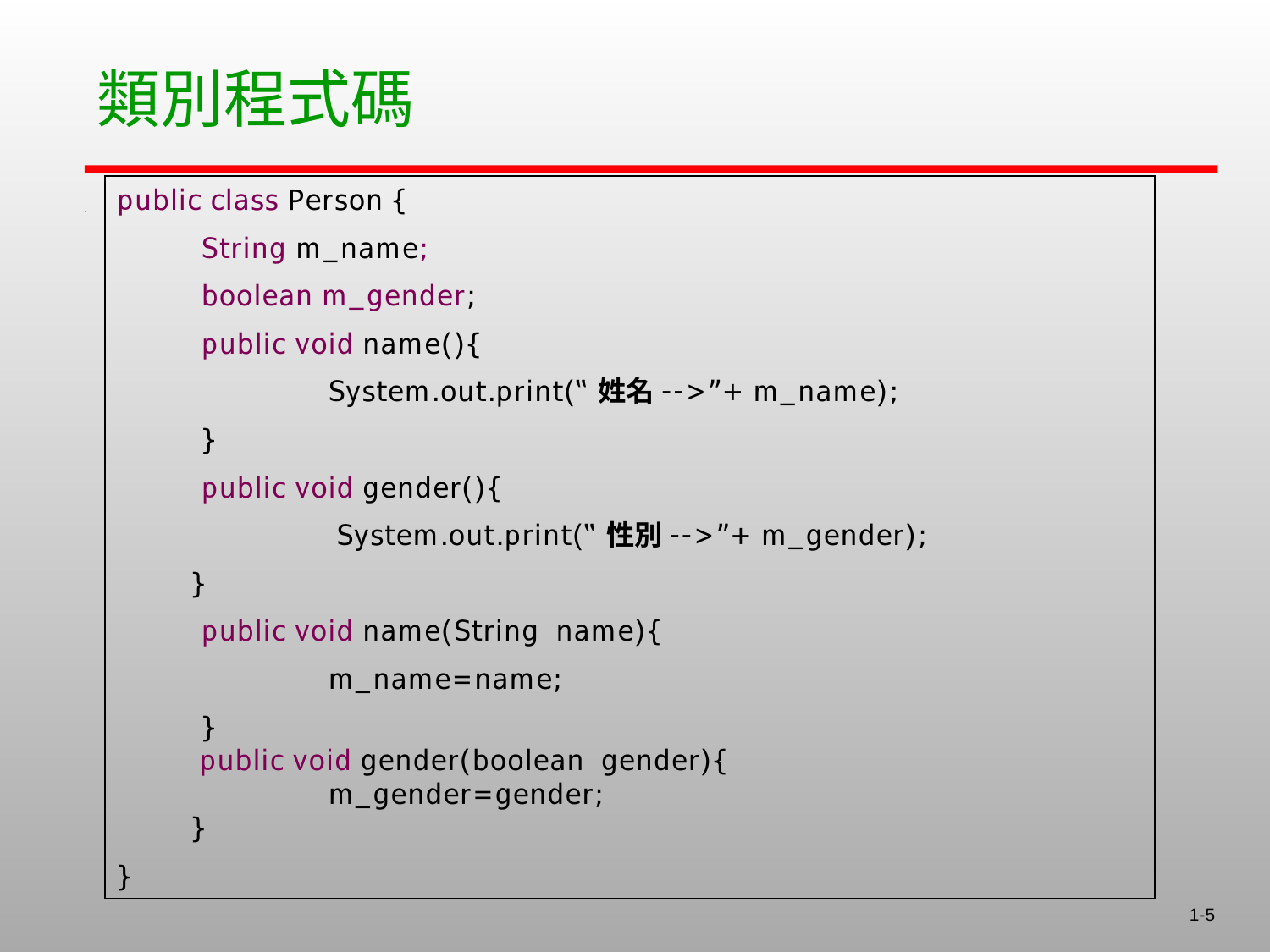

# 類別程式碼
public class Person {
	String m_name;
	boolean m_gender;
	public void name(){
		System.out.print(“姓名-->”+ m_name);
	}
	public void gender(){
		 System.out.print(“性別-->”+ m_gender);
         }
	public void name(String  name){
		m_name=name;
	}
          public void gender(boolean  gender){
		m_gender=gender;
         }
}
1-5